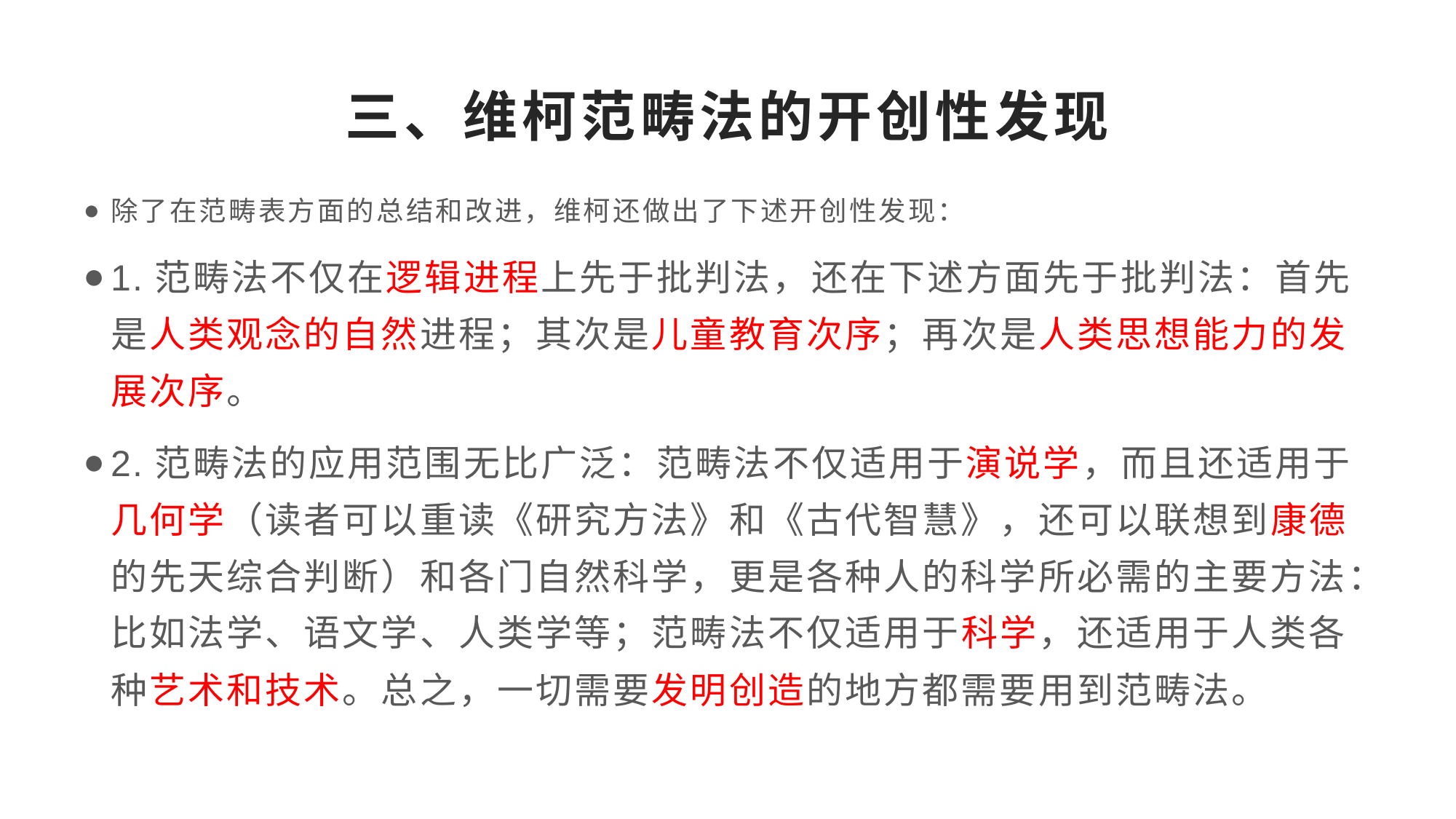

# 三、维柯范畴法的开创性发现
除了在范畴表方面的总结和改进，维柯还做出了下述开创性发现：
1.范畴法不仅在逻辑进程上先于批判法，还在下述方面先于批判法：首先是人类观念的自然进程；其次是儿童教育次序；再次是人类思想能力的发展次序。
2.范畴法的应用范围无比广泛：范畴法不仅适用于演说学，而且还适用于几何学（读者可以重读《研究方法》和《古代智慧》，还可以联想到康德的先天综合判断）和各门自然科学，更是各种人的科学所必需的主要方法：比如法学、语文学、人类学等；范畴法不仅适用于科学，还适用于人类各种艺术和技术。总之，一切需要发明创造的地方都需要用到范畴法。